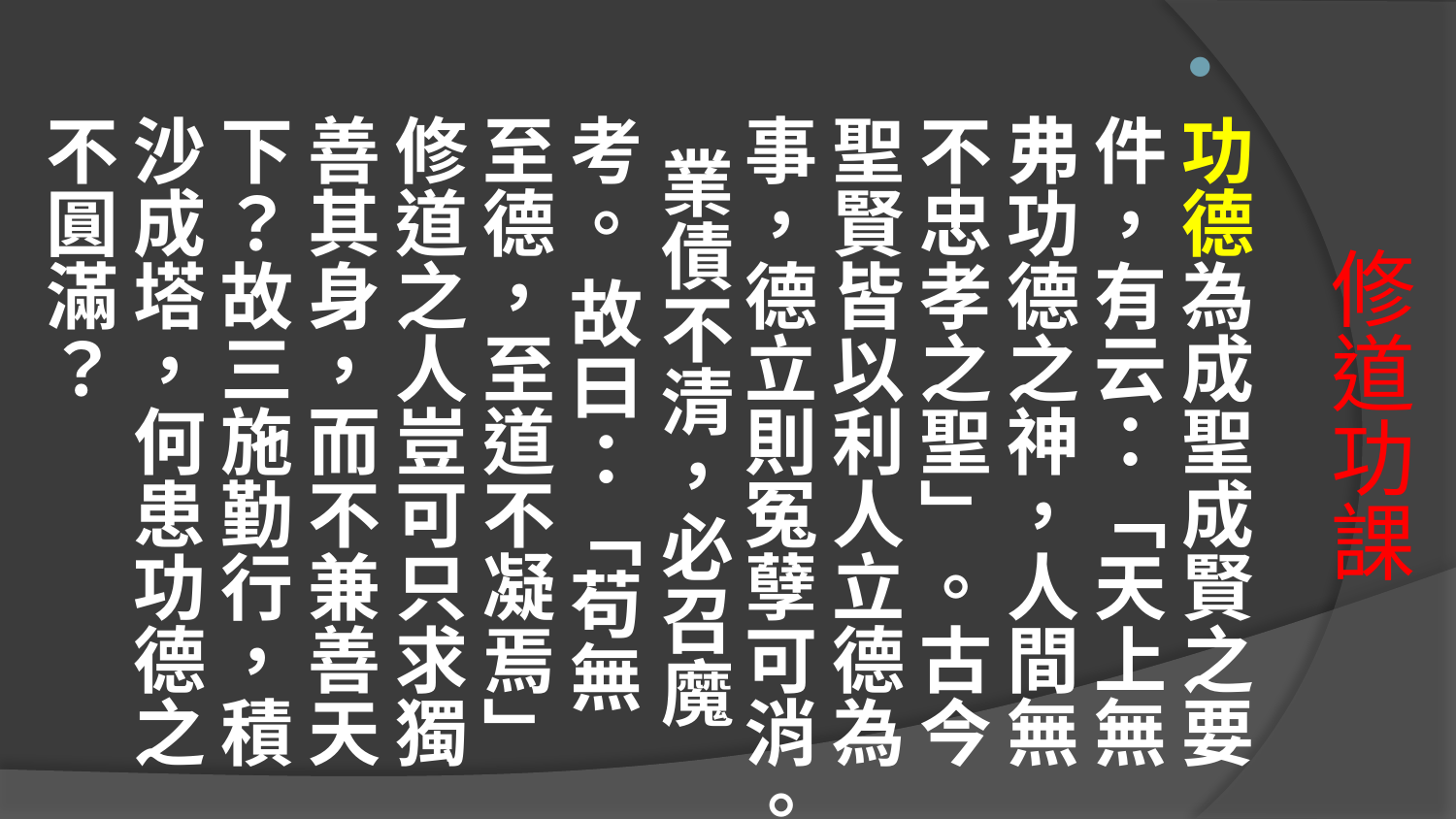

功德為成聖成賢之要件，有云：「天上無弗功德之神，人間無不忠孝之聖」。古今聖賢皆以利人立德為事，德立則冤孽可消。  業債不清，必召魔考。 故曰：「苟無至德，至道不凝焉」修道之人豈可只求獨善其身，而不兼善天下？故三施勤行，積沙成塔，何患功德之不圓滿？
# 修道功課